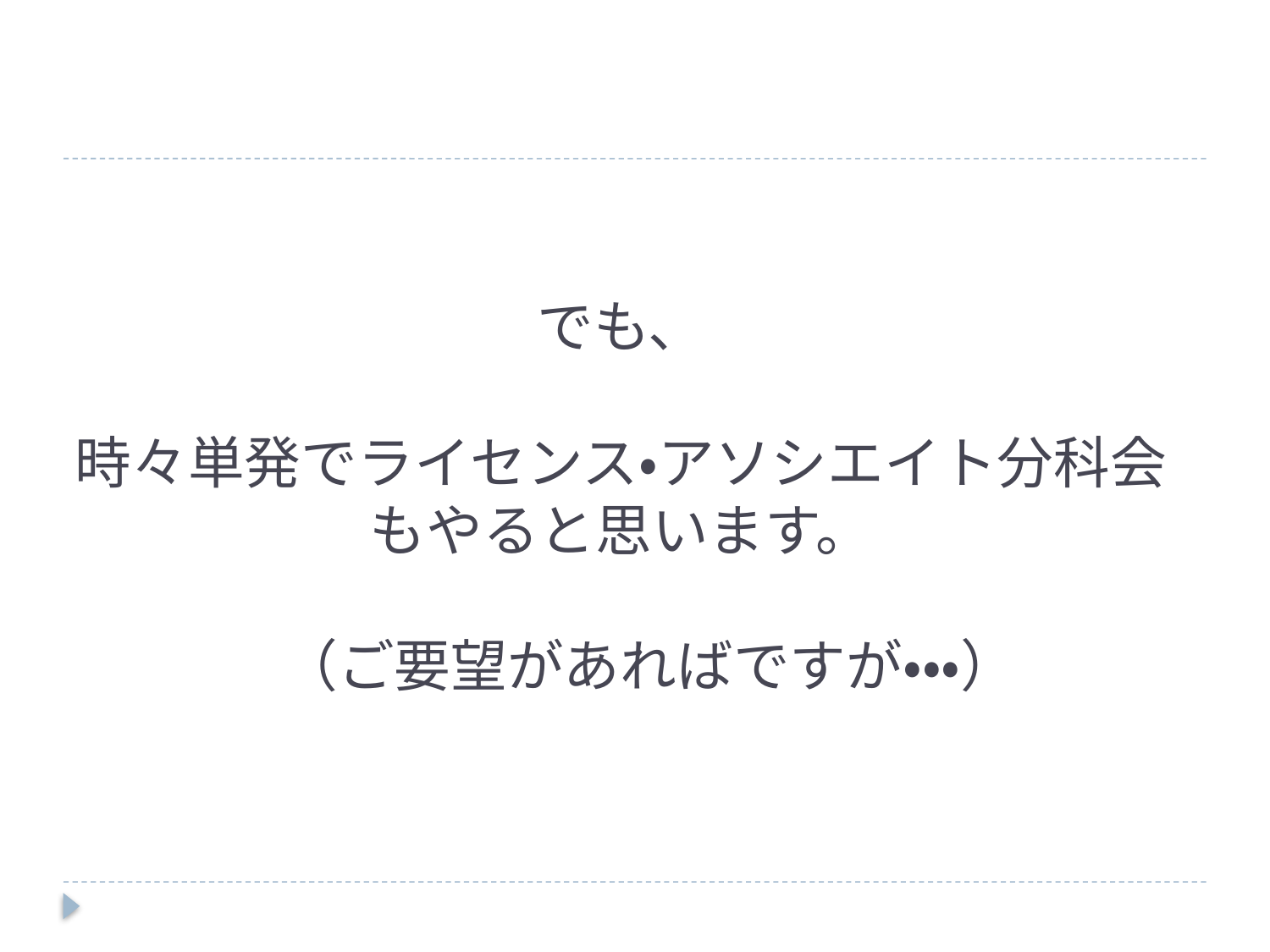

# でも、 時々単発でライセンス・アソシエイト分科会もやると思います。 　（ご要望があればですが・・・）